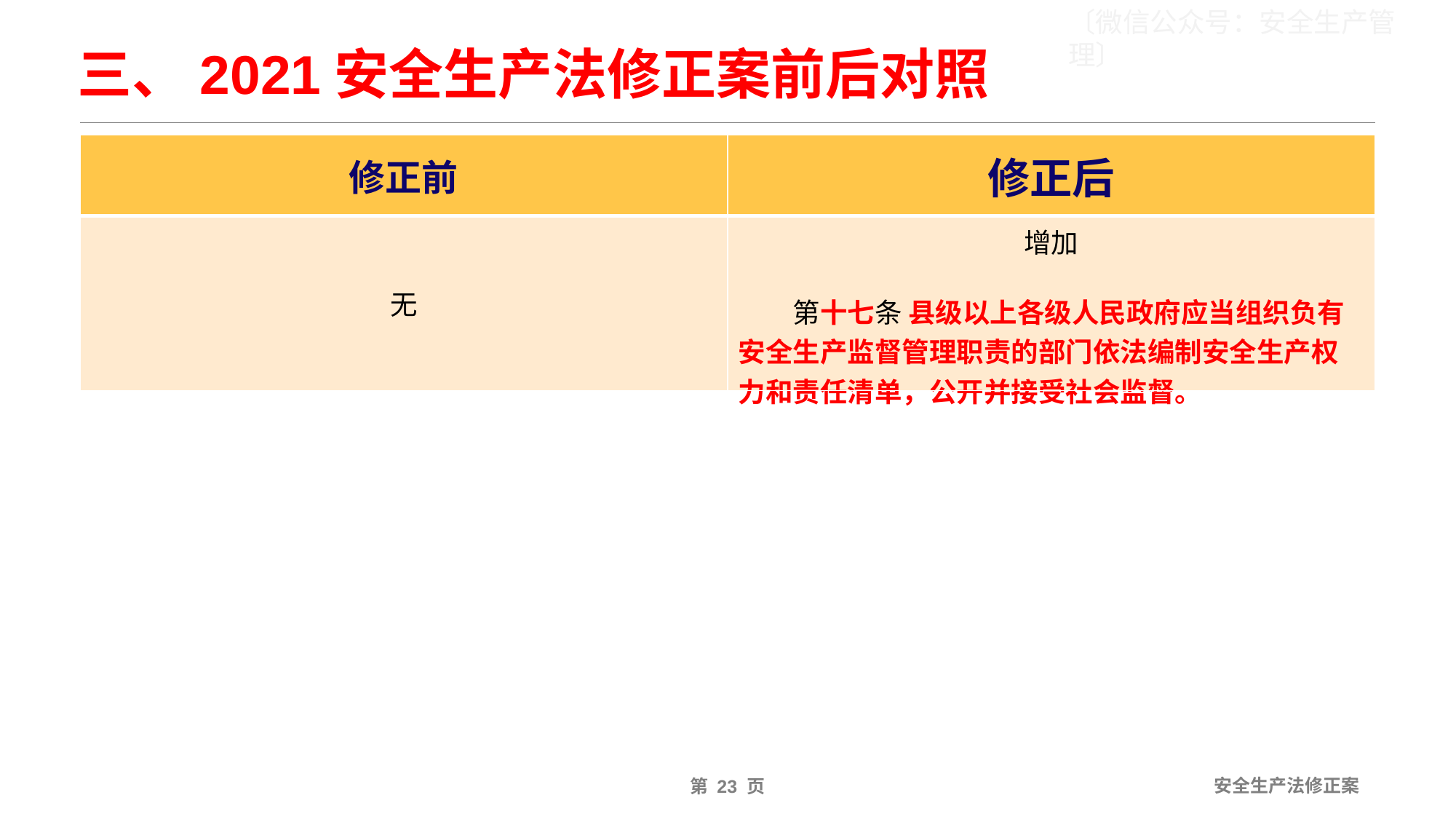

三、2021安全生产法修正案前后对照
| 修正前 | 修正后 |
| --- | --- |
| 无 | 增加 第十七条 县级以上各级人民政府应当组织负有安全生产监督管理职责的部门依法编制安全生产权力和责任清单，公开并接受社会监督。 |